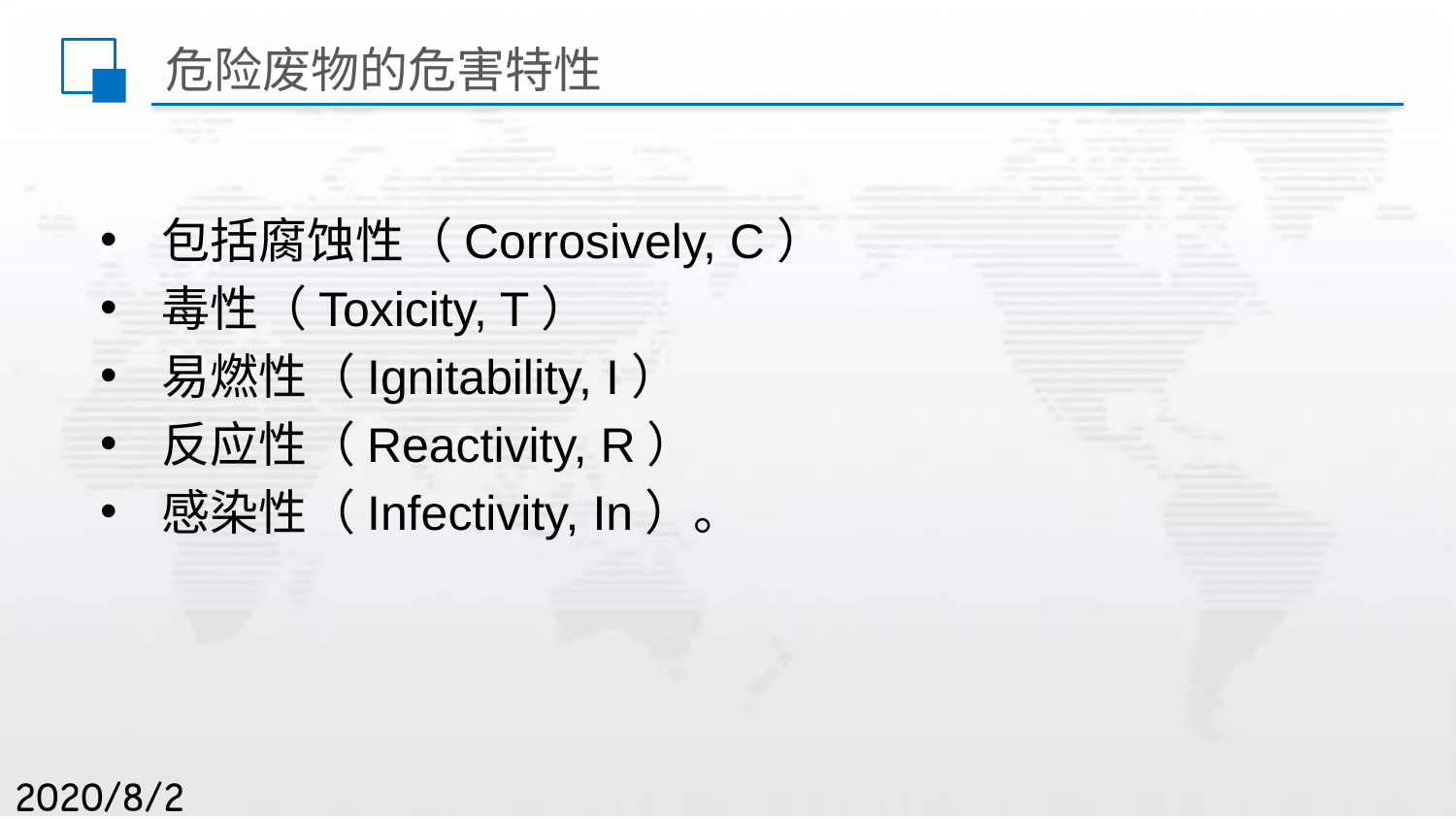

# 危险废物的危害特性
包括腐蚀性（Corrosively, C）
毒性（Toxicity, T）
易燃性（Ignitability, I）
反应性（Reactivity, R）
感染性（Infectivity, In）。
2020/8/2